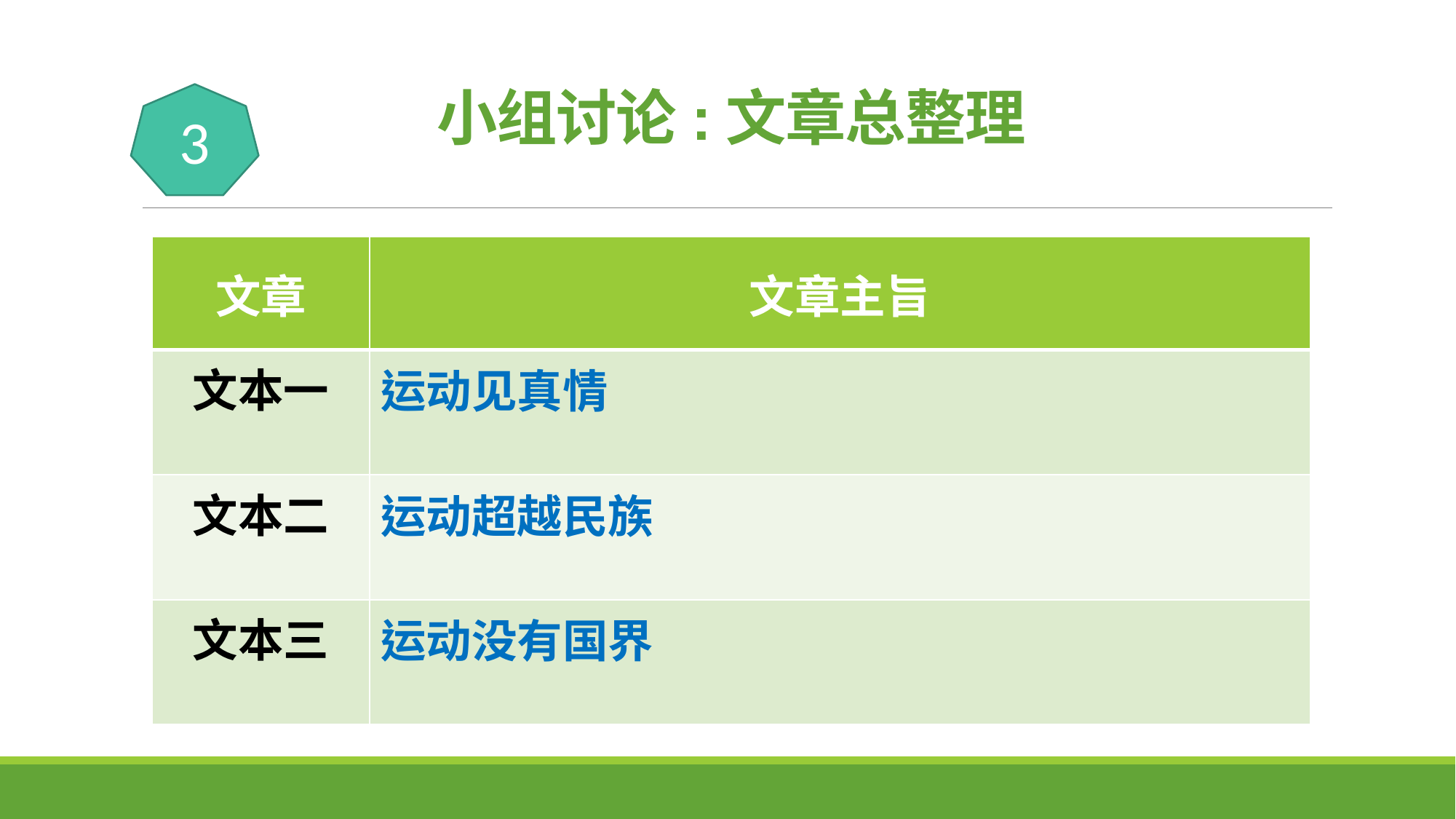

小组讨论:文章总整理

3
| 文章 | 文章主旨 |
| --- | --- |
| 文本一 | 运动见真情 |
| 文本二 | 运动超越民族 |
| 文本三 | 运动没有国界 |